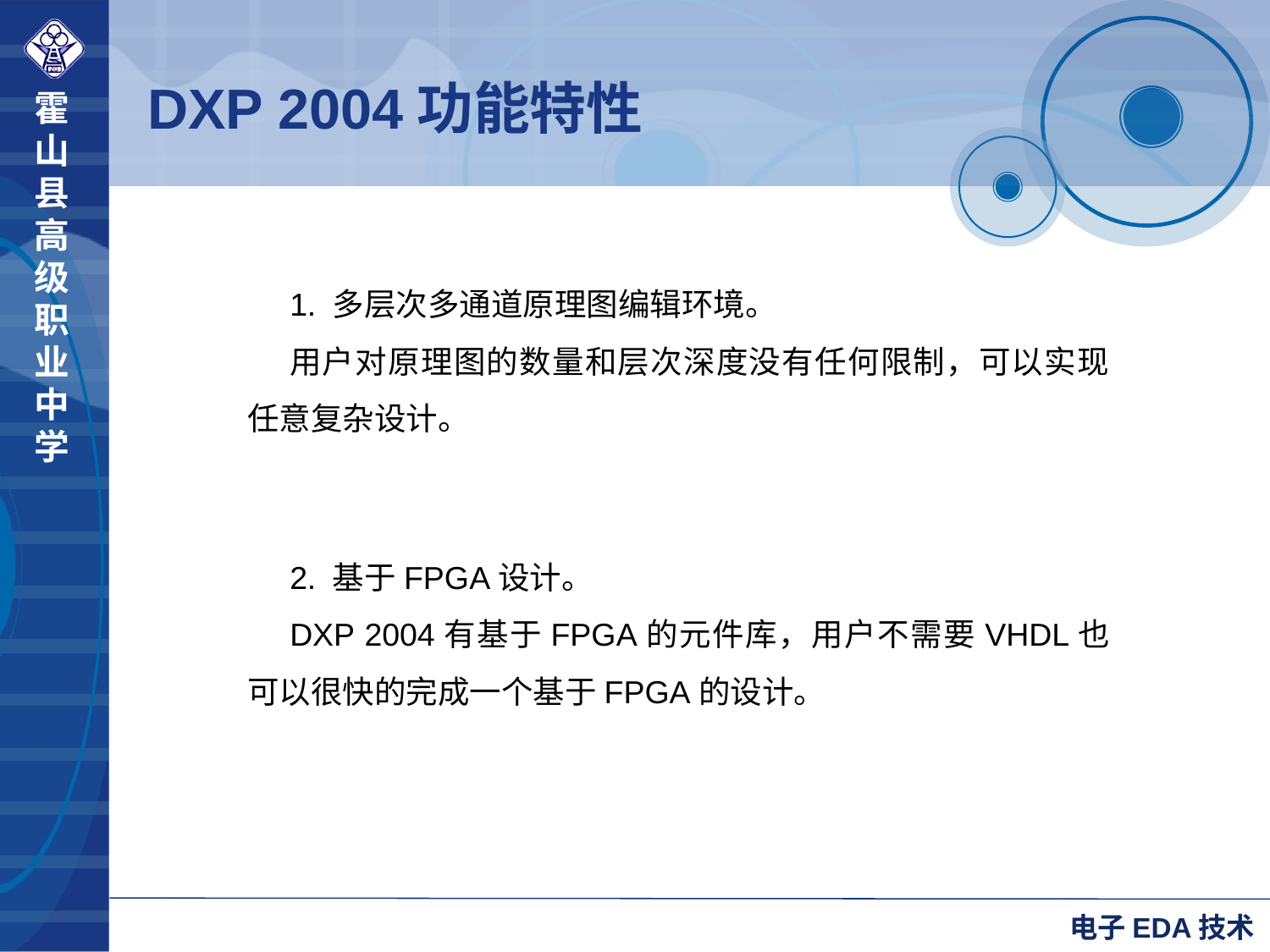

DXP 2004功能特性
1. 多层次多通道原理图编辑环境。
用户对原理图的数量和层次深度没有任何限制，可以实现任意复杂设计。
2. 基于FPGA设计。
DXP 2004有基于FPGA的元件库，用户不需要VHDL也可以很快的完成一个基于FPGA的设计。